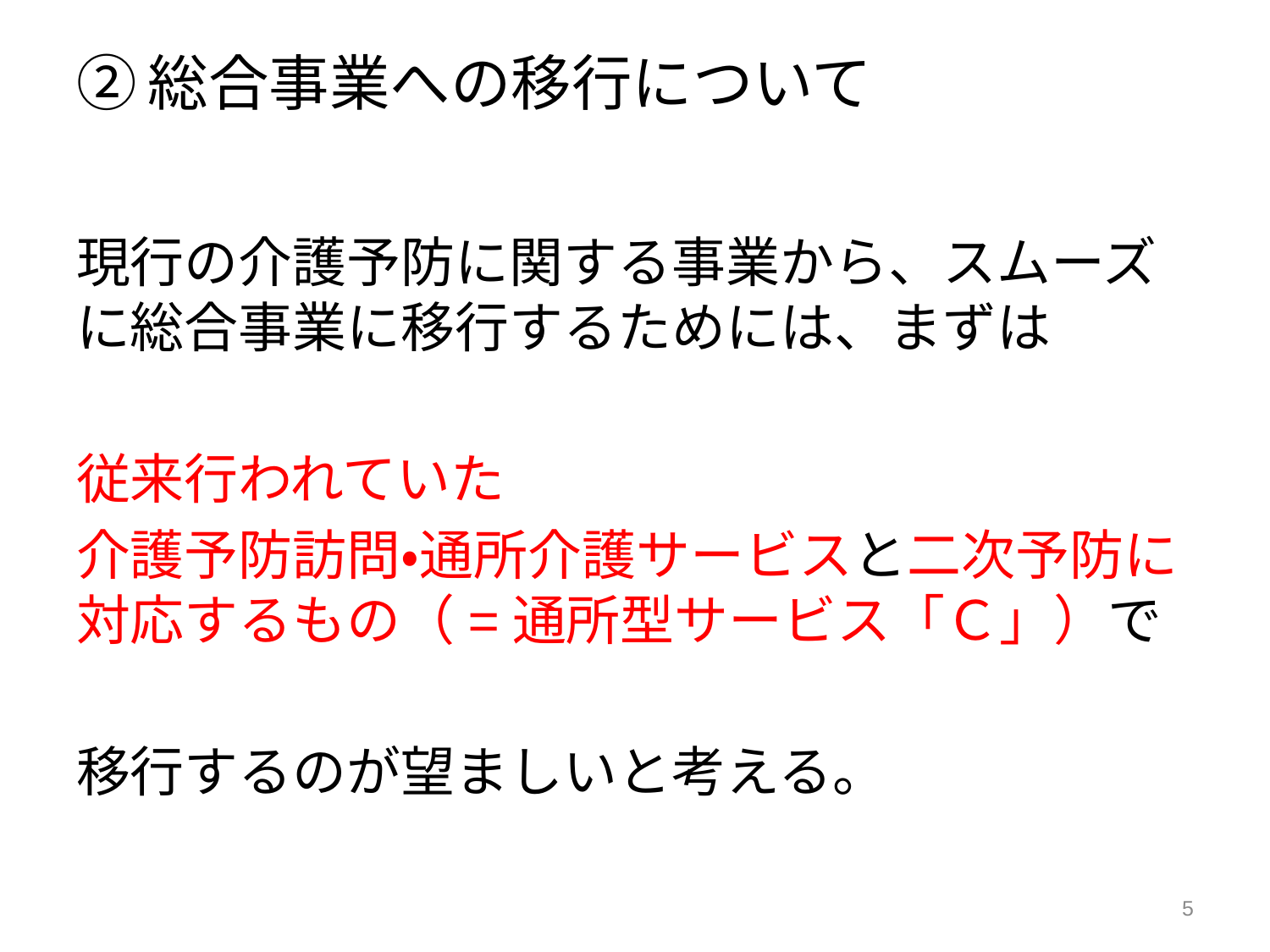

# ②総合事業への移行について
現行の介護予防に関する事業から、スムーズに総合事業に移行するためには、まずは

従来行われていた
介護予防訪問・通所介護サービスと二次予防に対応するもの（=通所型サービス「Ｃ」）で

移行するのが望ましいと考える。
5